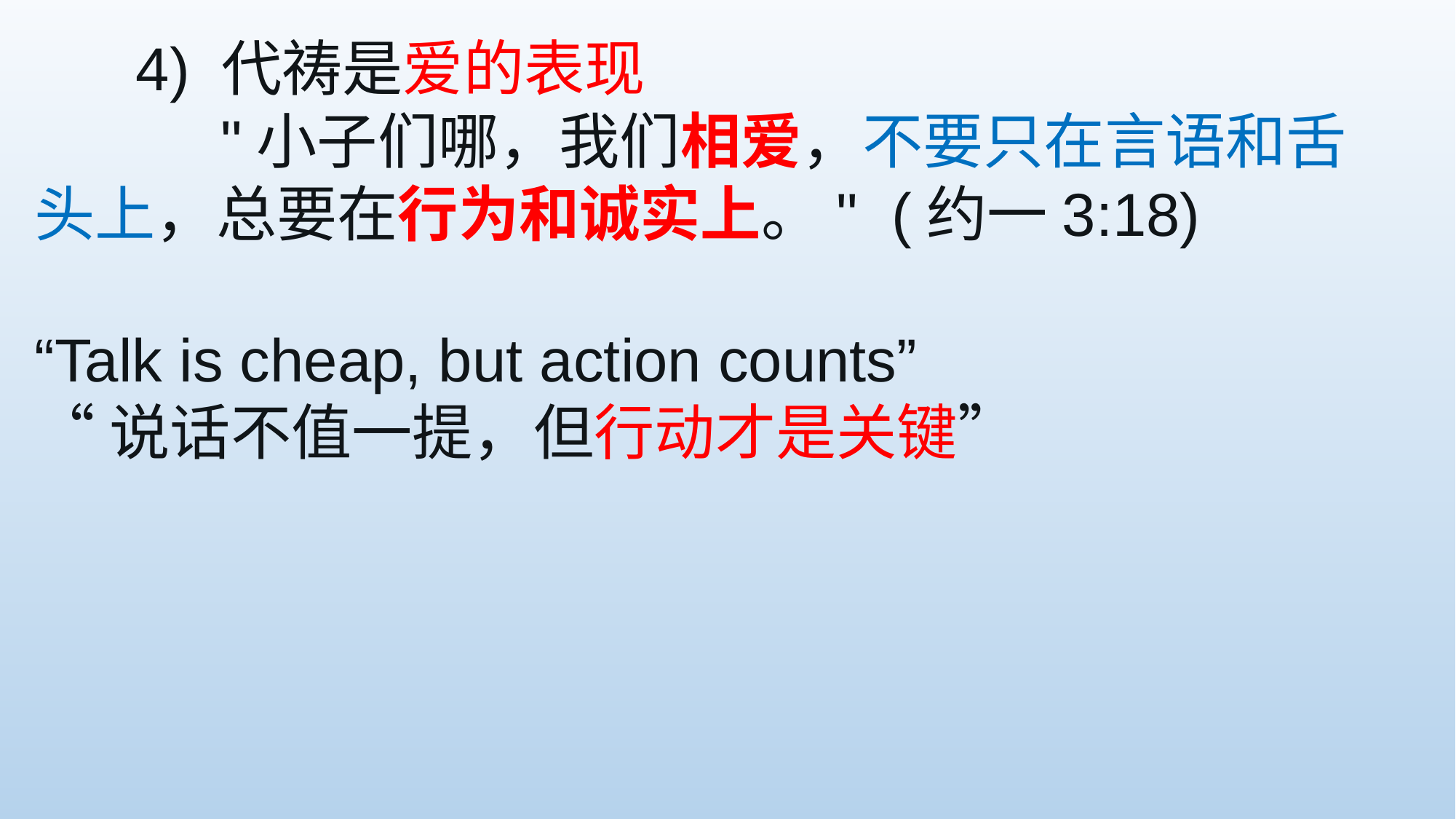

4) 代祷是爱的表现
           "小子们哪，我们相爱，不要只在言语和舌头上，总要在行为和诚实上。"  (约一3:18)

“Talk is cheap, but action counts”
“说话不值一提，但行动才是关键”